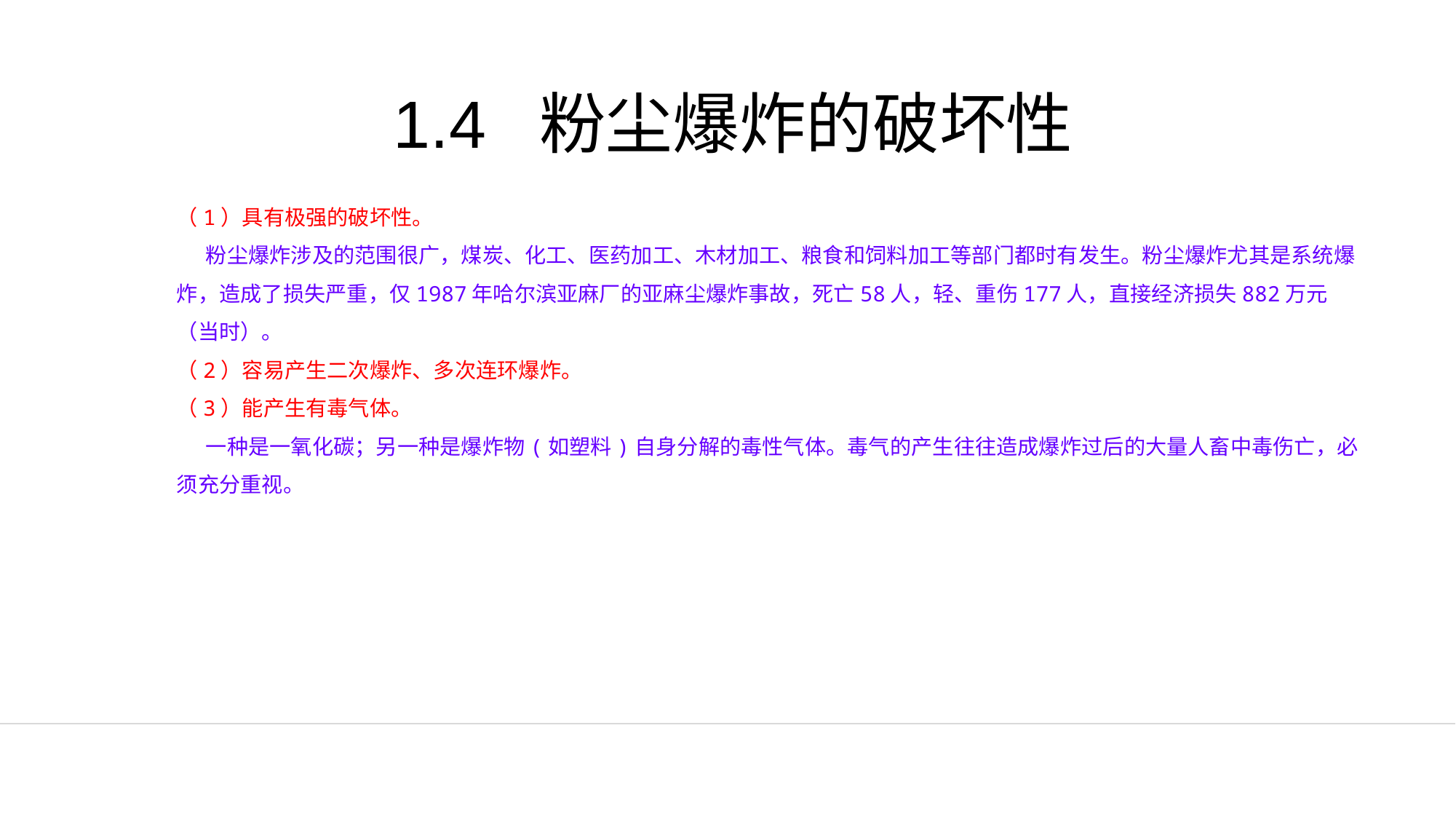

1.4  粉尘爆炸的破坏性
（1）具有极强的破坏性。
    粉尘爆炸涉及的范围很广，煤炭、化工、医药加工、木材加工、粮食和饲料加工等部门都时有发生。粉尘爆炸尤其是系统爆炸，造成了损失严重，仅1987年哈尔滨亚麻厂的亚麻尘爆炸事故，死亡58人，轻、重伤177人，直接经济损失882万元（当时）。
（2）容易产生二次爆炸、多次连环爆炸。
（3）能产生有毒气体。
    一种是一氧化碳；另一种是爆炸物(如塑料)自身分解的毒性气体。毒气的产生往往造成爆炸过后的大量人畜中毒伤亡，必须充分重视。